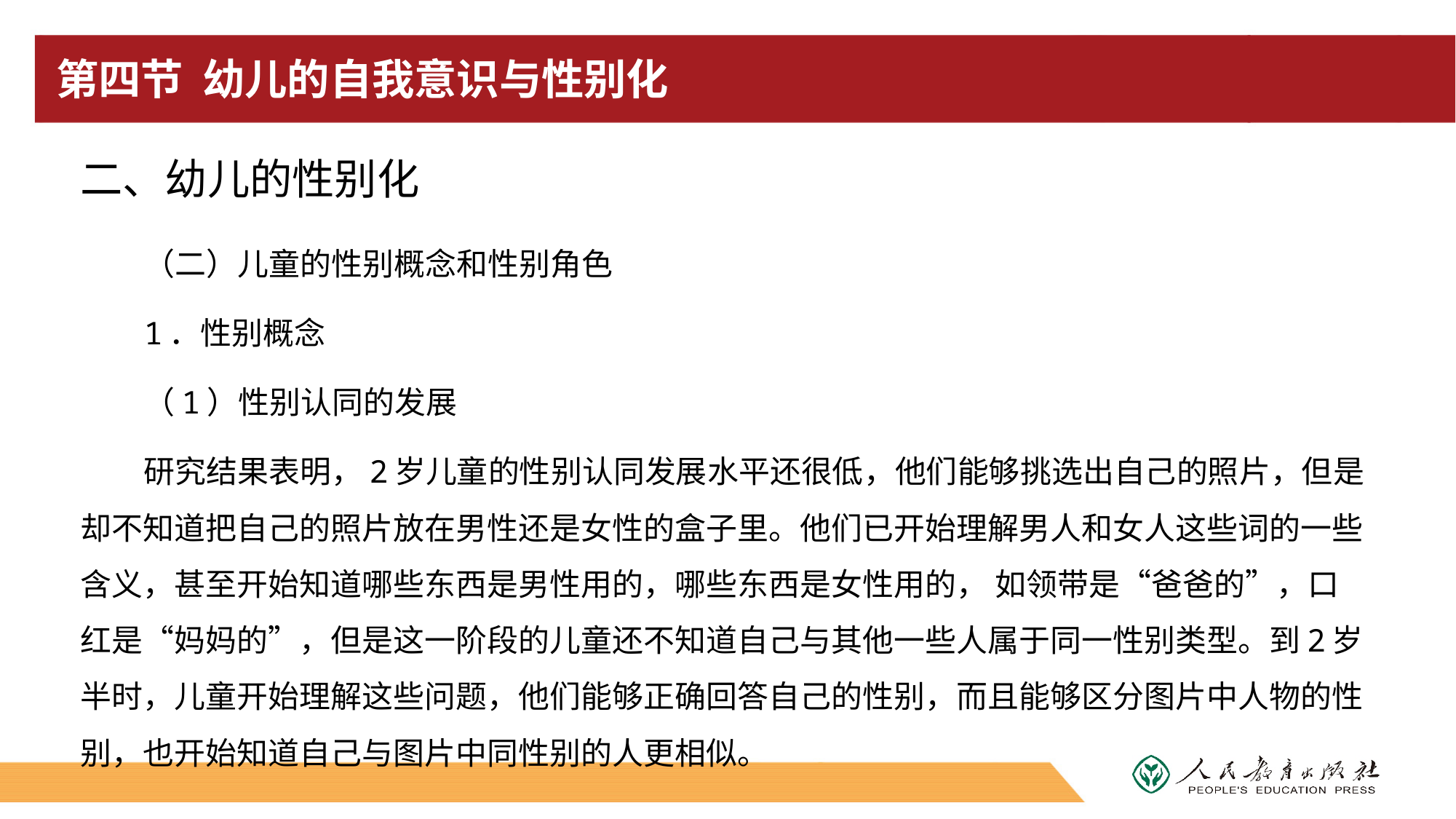

# 第四节  幼儿的自我意识与性别化
二、幼儿的性别化
（二）儿童的性别概念和性别角色
1．性别概念
（1）性别认同的发展
研究结果表明，2岁儿童的性别认同发展水平还很低，他们能够挑选出自己的照片，但是却不知道把自己的照片放在男性还是女性的盒子里。他们已开始理解男人和女人这些词的一些含义，甚至开始知道哪些东西是男性用的，哪些东西是女性用的， 如领带是“爸爸的”，口红是“妈妈的”，但是这一阶段的儿童还不知道自己与其他一些人属于同一性别类型。到2岁半时，儿童开始理解这些问题，他们能够正确回答自己的性别，而且能够区分图片中人物的性别，也开始知道自己与图片中同性别的人更相似。